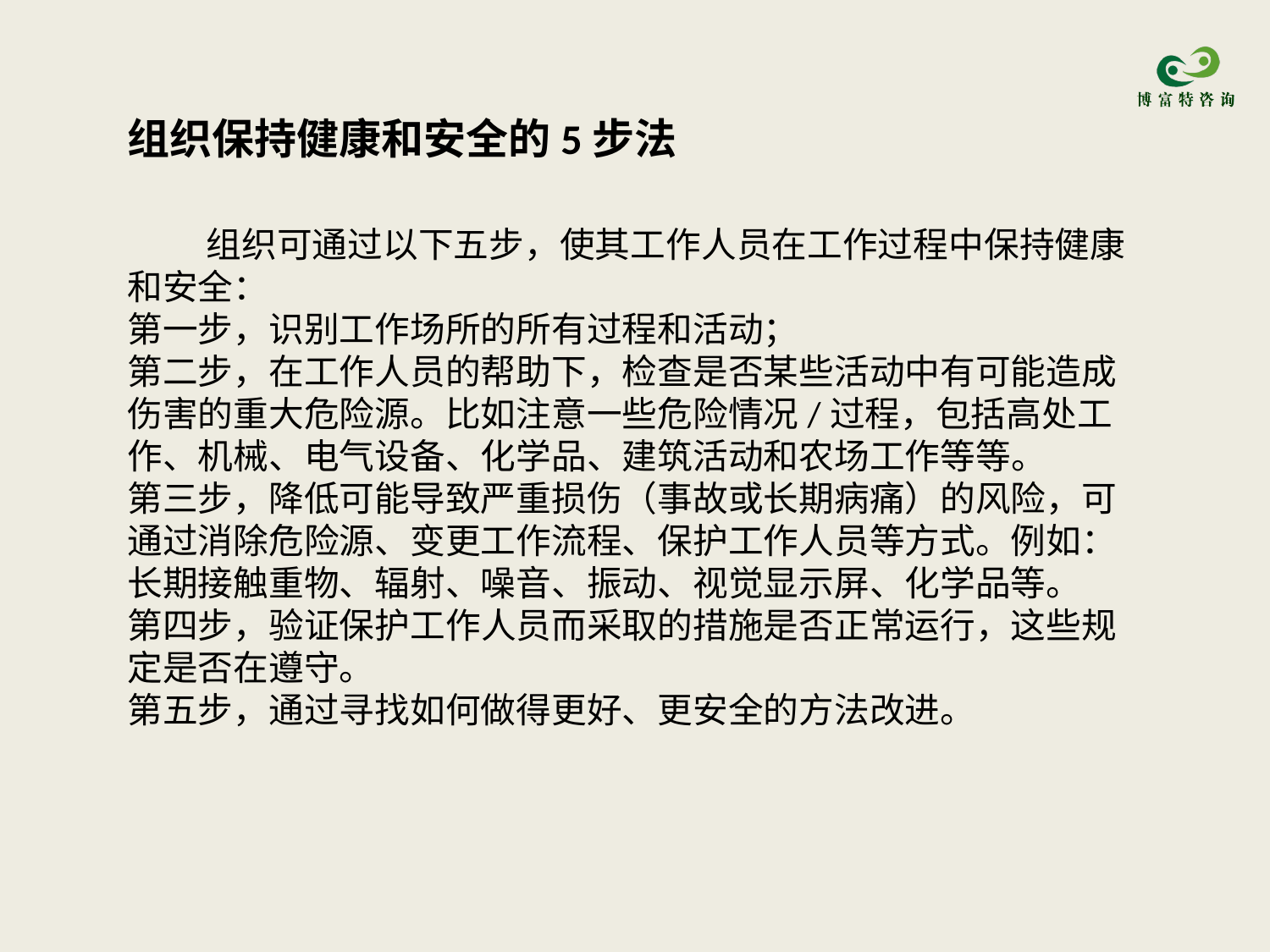

组织保持健康和安全的5步法
         组织可通过以下五步，使其工作人员在工作过程中保持健康和安全：
第一步，识别工作场所的所有过程和活动；
第二步，在工作人员的帮助下，检查是否某些活动中有可能造成伤害的重大危险源。比如注意一些危险情况/过程，包括高处工作、机械、电气设备、化学品、建筑活动和农场工作等等。
第三步，降低可能导致严重损伤（事故或长期病痛）的风险，可通过消除危险源、变更工作流程、保护工作人员等方式。例如：长期接触重物、辐射、噪音、振动、视觉显示屏、化学品等。
第四步，验证保护工作人员而采取的措施是否正常运行，这些规定是否在遵守。
第五步，通过寻找如何做得更好、更安全的方法改进。